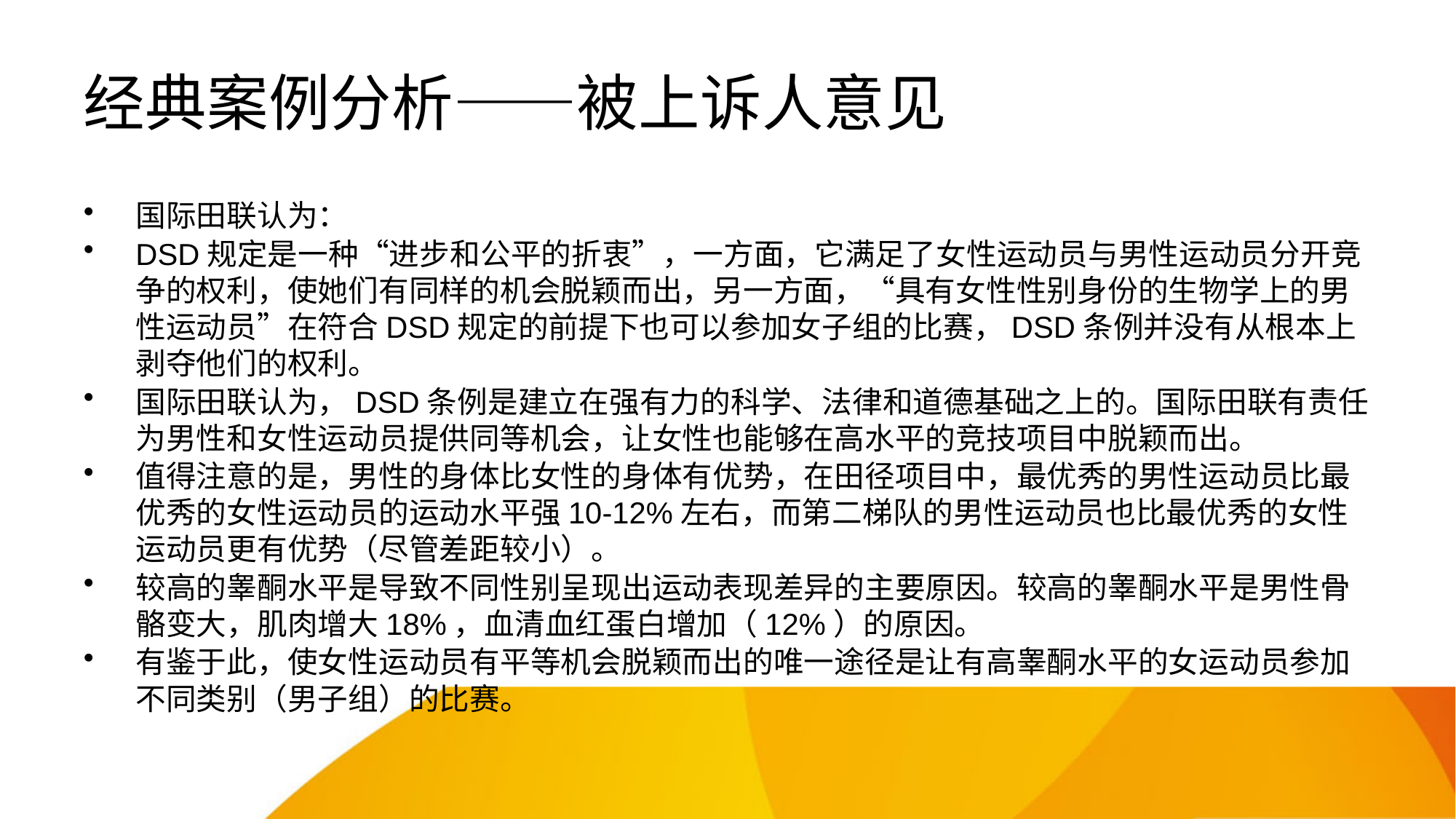

# 经典案例分析——被上诉人意见
国际田联认为：
DSD规定是一种“进步和公平的折衷”，一方面，它满足了女性运动员与男性运动员分开竞争的权利，使她们有同样的机会脱颖而出，另一方面，“具有女性性别身份的生物学上的男性运动员”在符合DSD规定的前提下也可以参加女子组的比赛，DSD条例并没有从根本上剥夺他们的权利。
国际田联认为，DSD条例是建立在强有力的科学、法律和道德基础之上的。国际田联有责任为男性和女性运动员提供同等机会，让女性也能够在高水平的竞技项目中脱颖而出。
值得注意的是，男性的身体比女性的身体有优势，在田径项目中，最优秀的男性运动员比最优秀的女性运动员的运动水平强10-12%左右，而第二梯队的男性运动员也比最优秀的女性运动员更有优势（尽管差距较小）。
较高的睾酮水平是导致不同性别呈现出运动表现差异的主要原因。较高的睾酮水平是男性骨骼变大，肌肉增大18%，血清血红蛋白增加（12%）的原因。
有鉴于此，使女性运动员有平等机会脱颖而出的唯一途径是让有高睾酮水平的女运动员参加不同类别（男子组）的比赛。